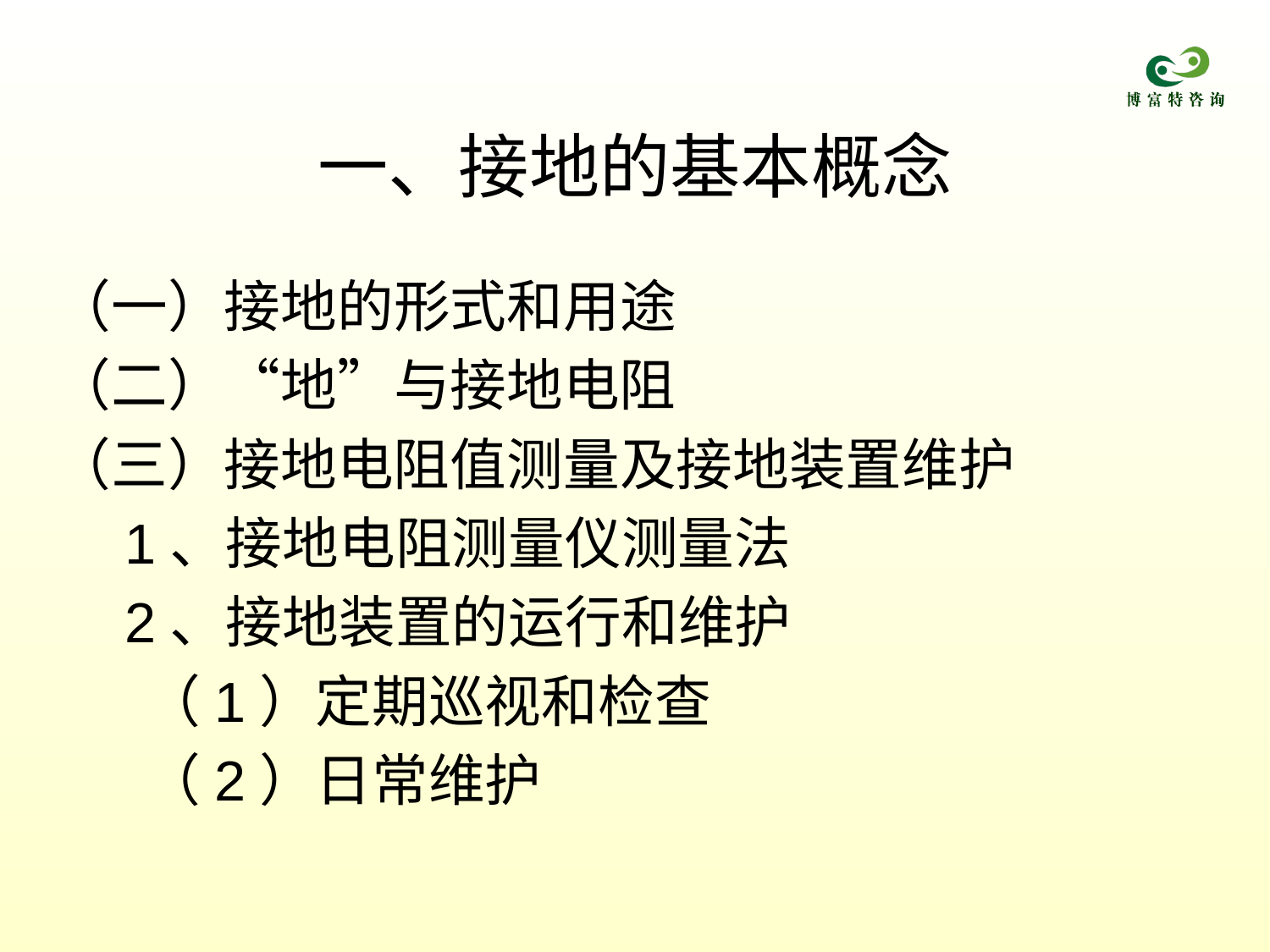

# 一、接地的基本概念
（一）接地的形式和用途
（二）“地”与接地电阻
（三）接地电阻值测量及接地装置维护
　1、接地电阻测量仪测量法
　2、接地装置的运行和维护
      （1）定期巡视和检查
      （2）日常维护

122